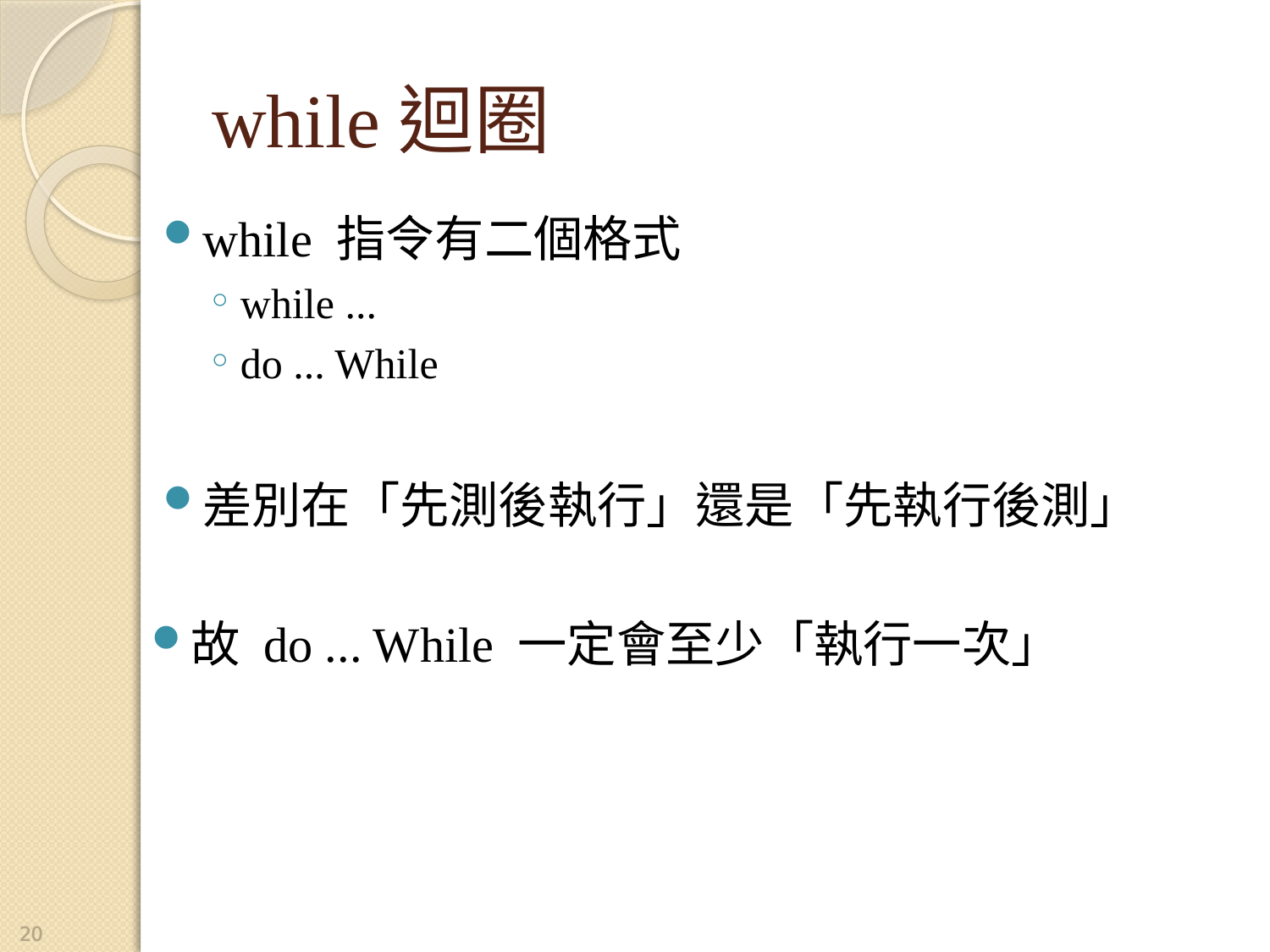

# while迴圈
while 指令有二個格式
while ...
do ... While

差別在「先測後執行」還是「先執行後測」

故 do ... While 一定會至少「執行一次」

20